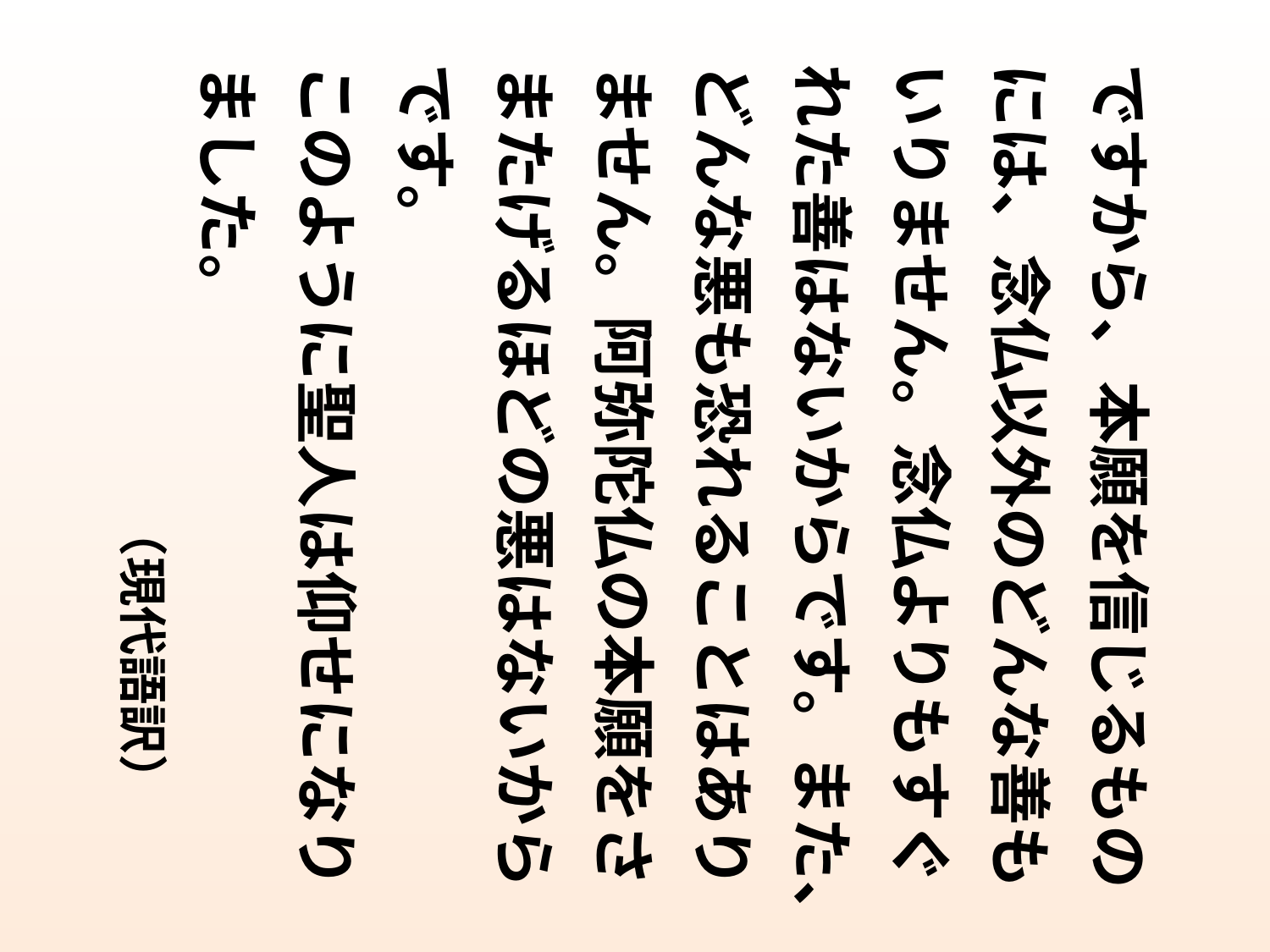

ですから、本願を信じるものには、念仏以外のどんな善もいりません。念仏よりもすぐれた善はないからです。また、どんな悪も恐れることはありません。阿弥陀仏の本願をさまたげるほどの悪はないからです。
このように聖人は仰せになりました。
　　　　　　　　　（現代語訳）